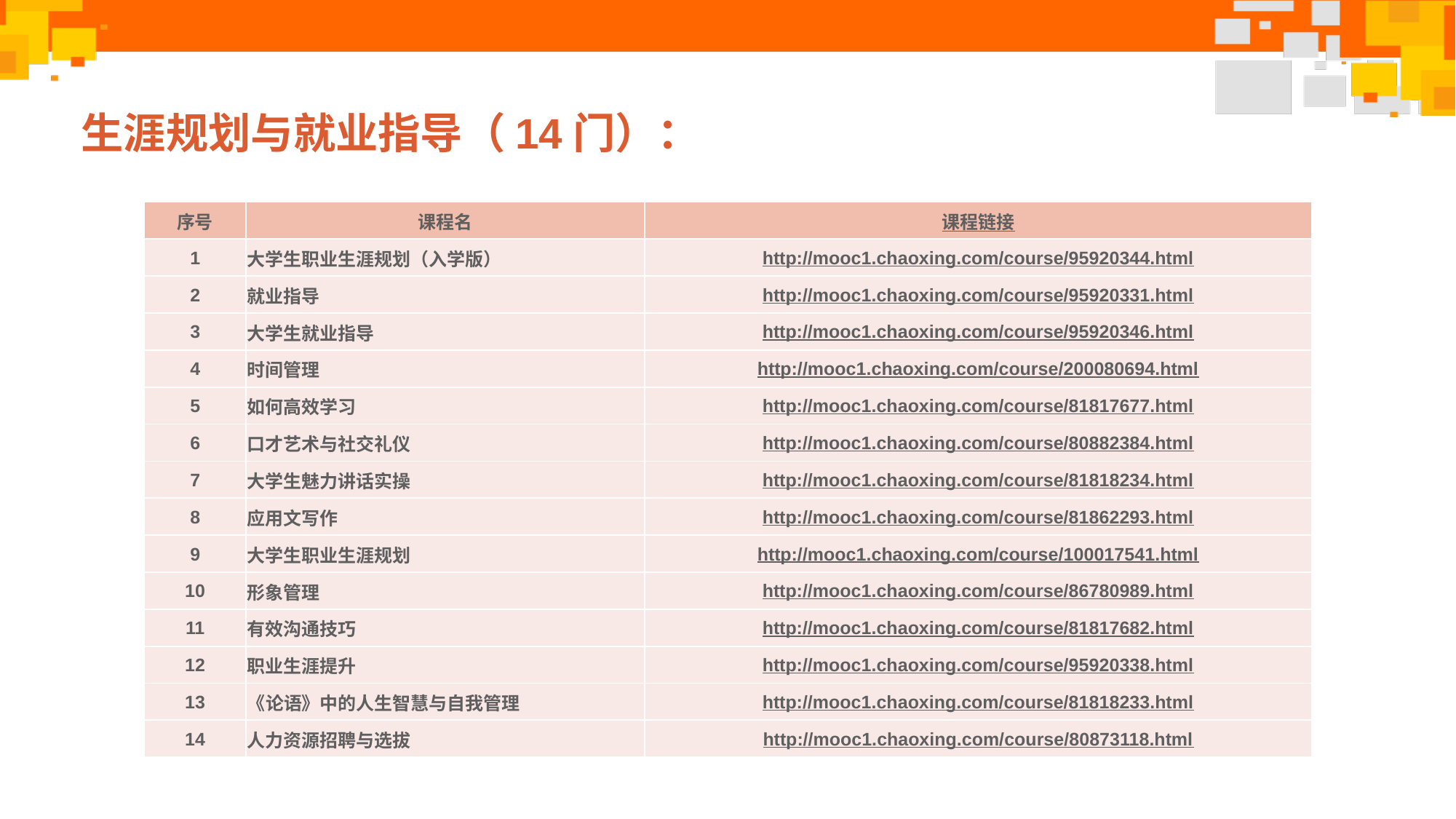

# 生涯规划与就业指导（14门）：
| 序号 | 课程名 | 课程链接 |
| --- | --- | --- |
| 1 | 大学生职业生涯规划（入学版） | http://mooc1.chaoxing.com/course/95920344.html |
| 2 | 就业指导 | http://mooc1.chaoxing.com/course/95920331.html |
| 3 | 大学生就业指导 | http://mooc1.chaoxing.com/course/95920346.html |
| 4 | 时间管理 | http://mooc1.chaoxing.com/course/200080694.html |
| 5 | 如何高效学习 | http://mooc1.chaoxing.com/course/81817677.html |
| 6 | 口才艺术与社交礼仪 | http://mooc1.chaoxing.com/course/80882384.html |
| 7 | 大学生魅力讲话实操 | http://mooc1.chaoxing.com/course/81818234.html |
| 8 | 应用文写作 | http://mooc1.chaoxing.com/course/81862293.html |
| 9 | 大学生职业生涯规划 | http://mooc1.chaoxing.com/course/100017541.html |
| 10 | 形象管理 | http://mooc1.chaoxing.com/course/86780989.html |
| 11 | 有效沟通技巧 | http://mooc1.chaoxing.com/course/81817682.html |
| 12 | 职业生涯提升 | http://mooc1.chaoxing.com/course/95920338.html |
| 13 | 《论语》中的人生智慧与自我管理 | http://mooc1.chaoxing.com/course/81818233.html |
| 14 | 人力资源招聘与选拔 | http://mooc1.chaoxing.com/course/80873118.html |